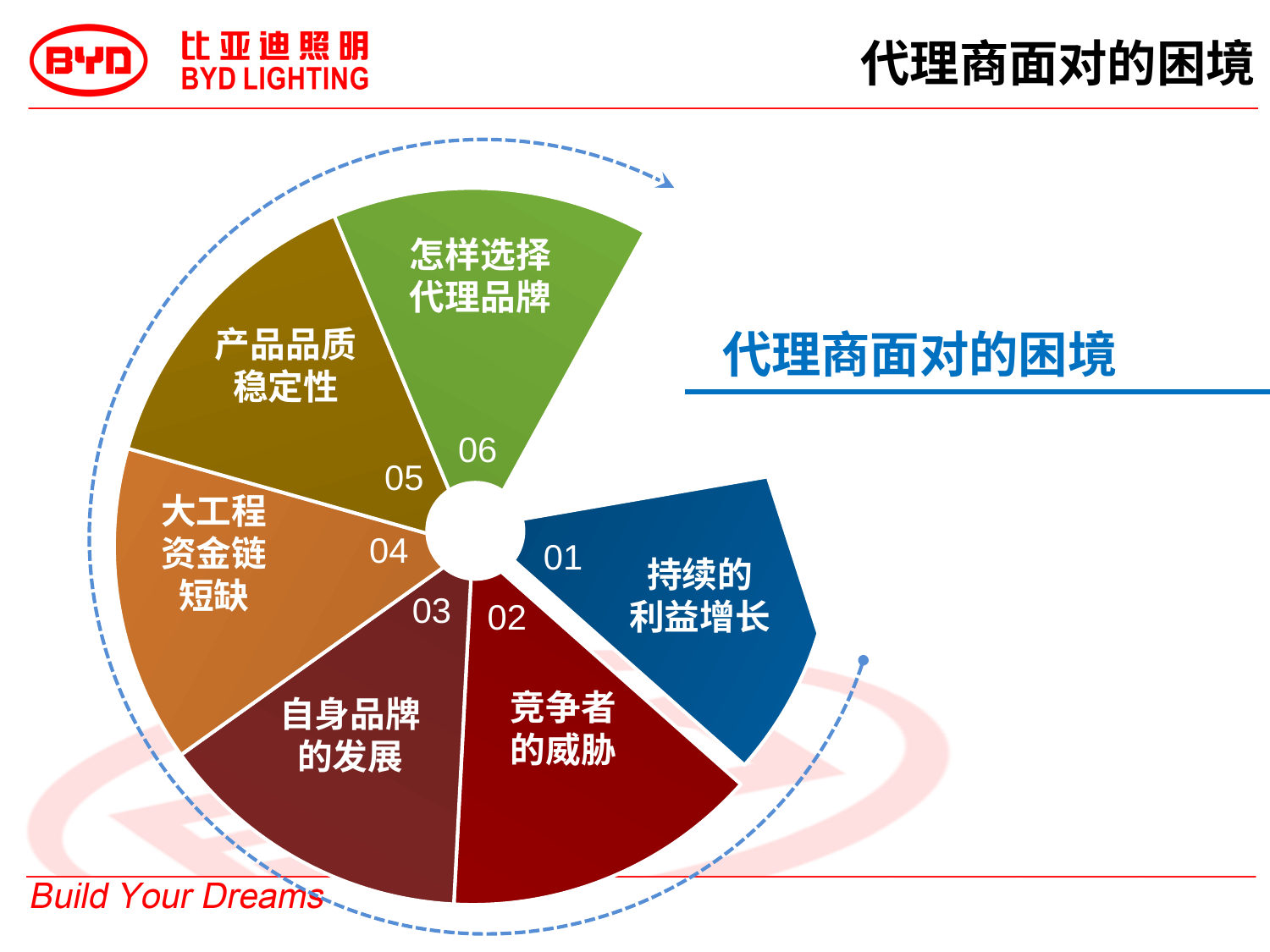

代理商面对的困境

怎样选择
代理品牌
代理商面对的困境
产品品质
稳定性
06

05

大工程
资金链短缺
04
01
持续的
利益增长
03
02
竞争者
的威胁
自身品牌
的发展